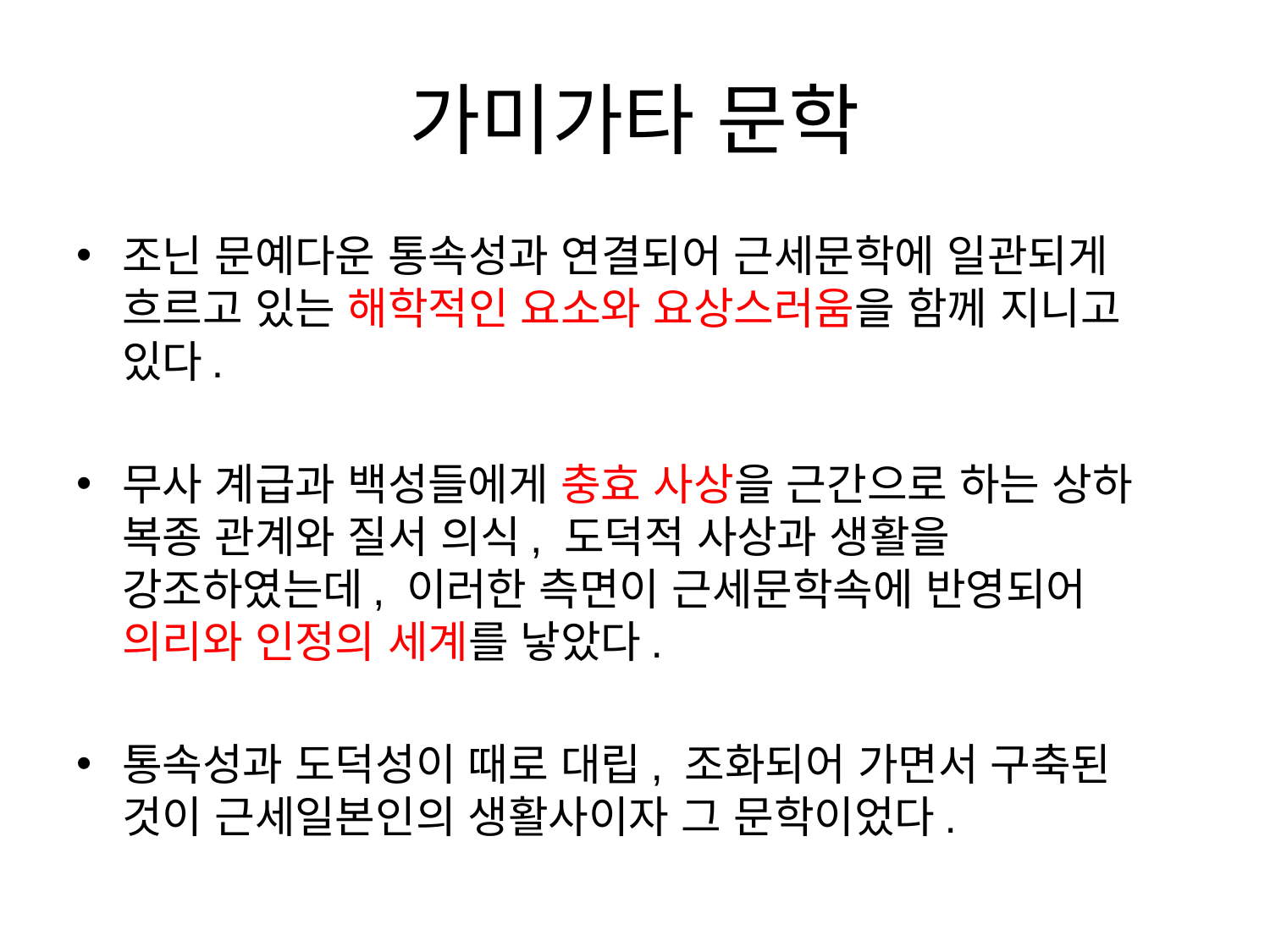

# 가미가타 문학
조닌 문예다운 통속성과 연결되어 근세문학에 일관되게 흐르고 있는 해학적인 요소와 요상스러움을 함께 지니고 있다.

무사 계급과 백성들에게 충효 사상을 근간으로 하는 상하 복종 관계와 질서 의식, 도덕적 사상과 생활을 강조하였는데, 이러한 측면이 근세문학속에 반영되어 의리와 인정의 세계를 낳았다.

통속성과 도덕성이 때로 대립, 조화되어 가면서 구축된 것이 근세일본인의 생활사이자 그 문학이었다.